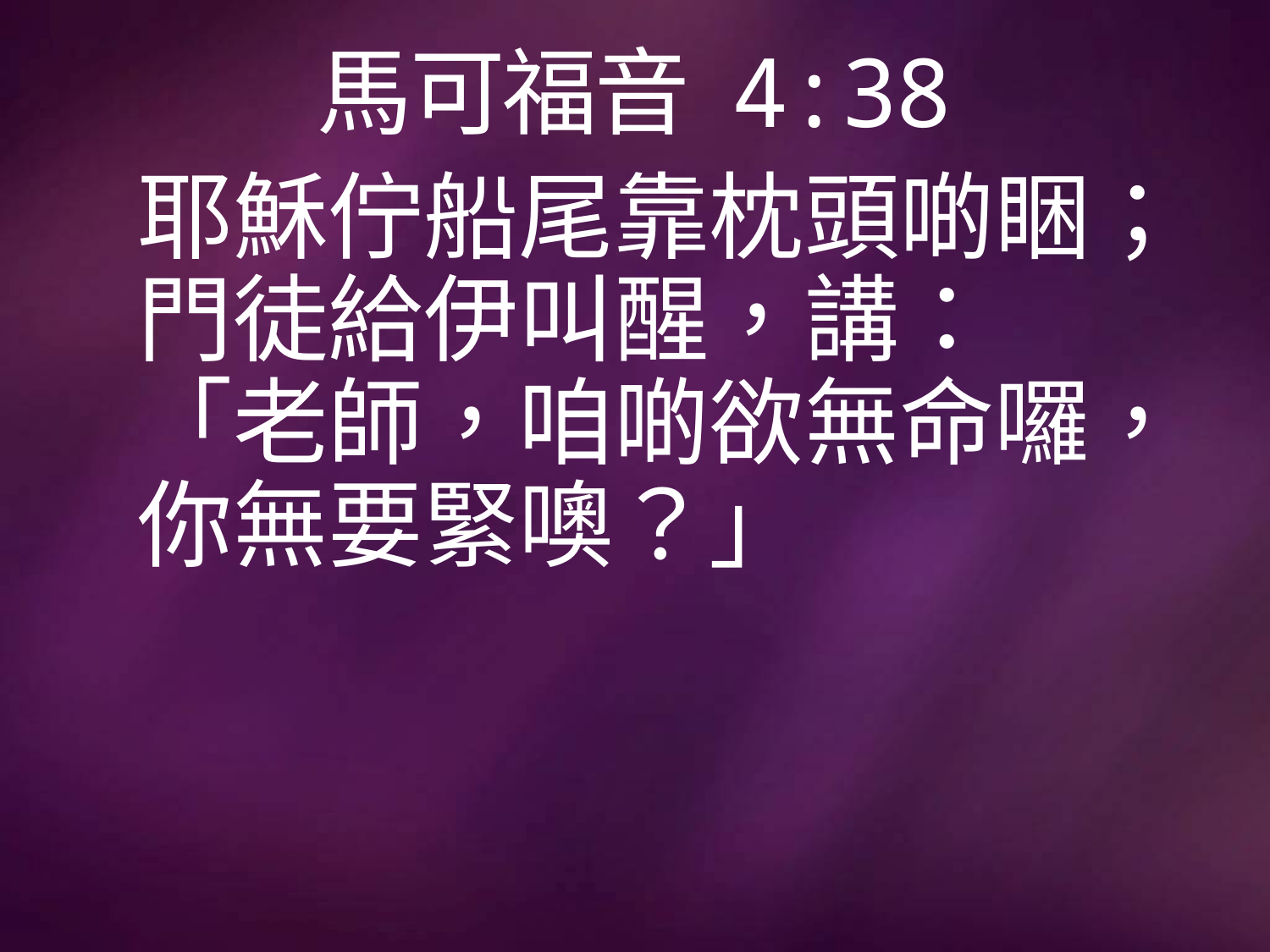

# 馬可福音 4:38
耶穌佇船尾靠枕頭啲睏；門徒給伊叫醒，講：「老師，咱啲欲無命囉，你無要緊噢？」